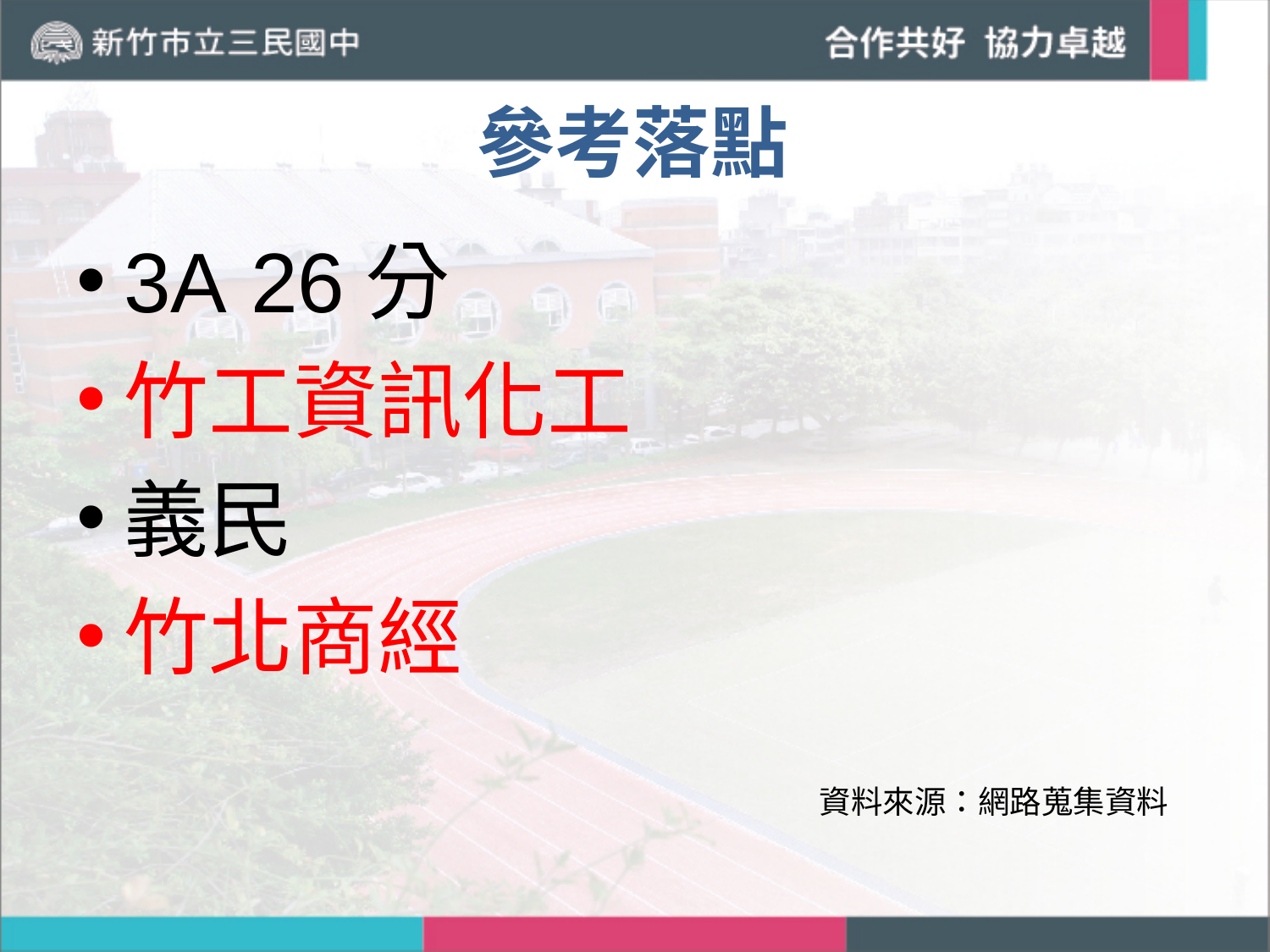

# 參考落點
3A 26分
竹工資訊化工
義民
竹北商經

資料來源：網路蒐集資料